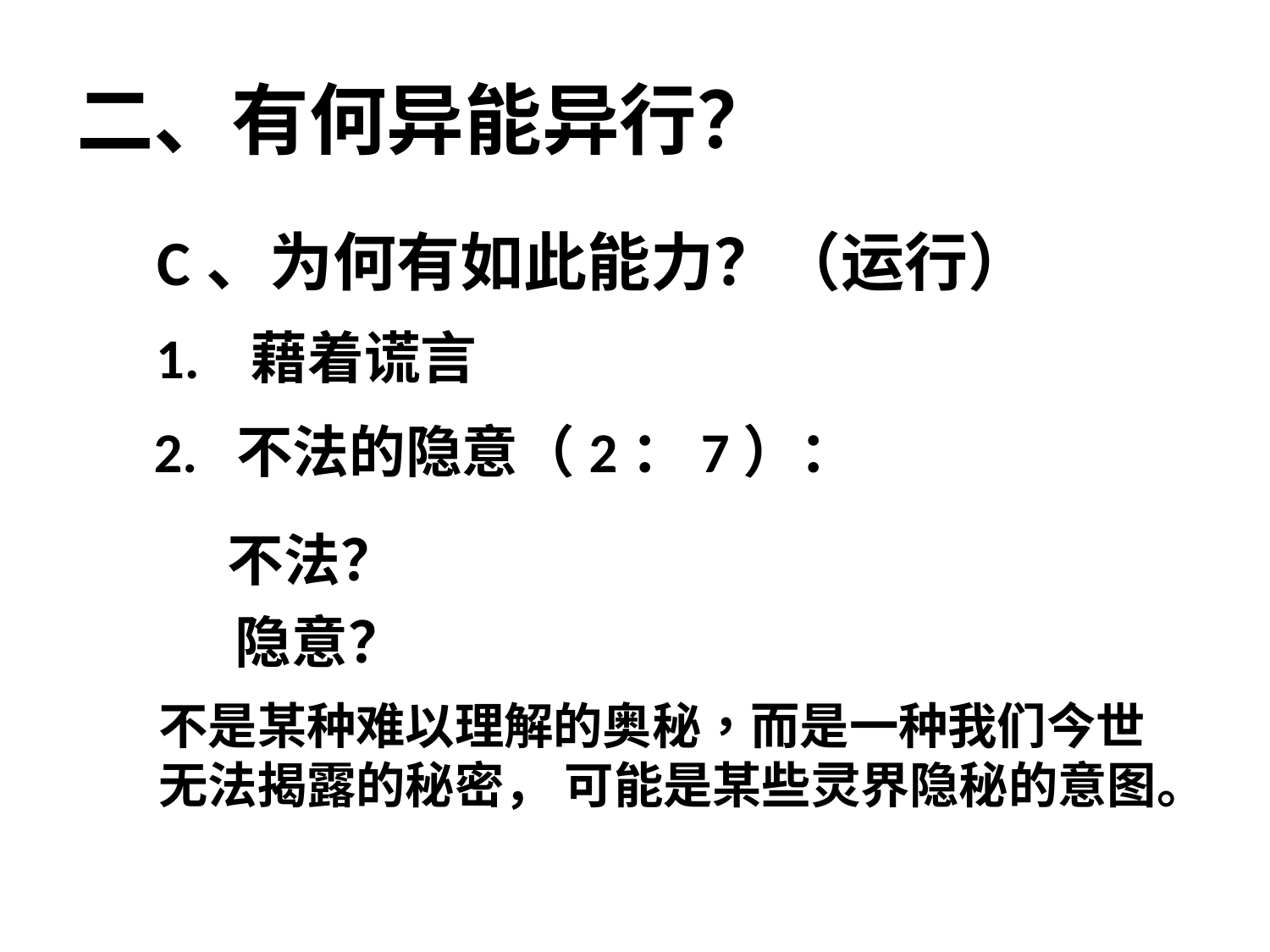

# 二、有何异能异行？
C、为何有如此能力？（运行）
1.   藉着谎言
2.  不法的隐意（2：7）：
不法？
隐意？
不是某种难以理解的奥秘，而是一种我们今世无法揭露的秘密， 可能是某些灵界隐秘的意图。